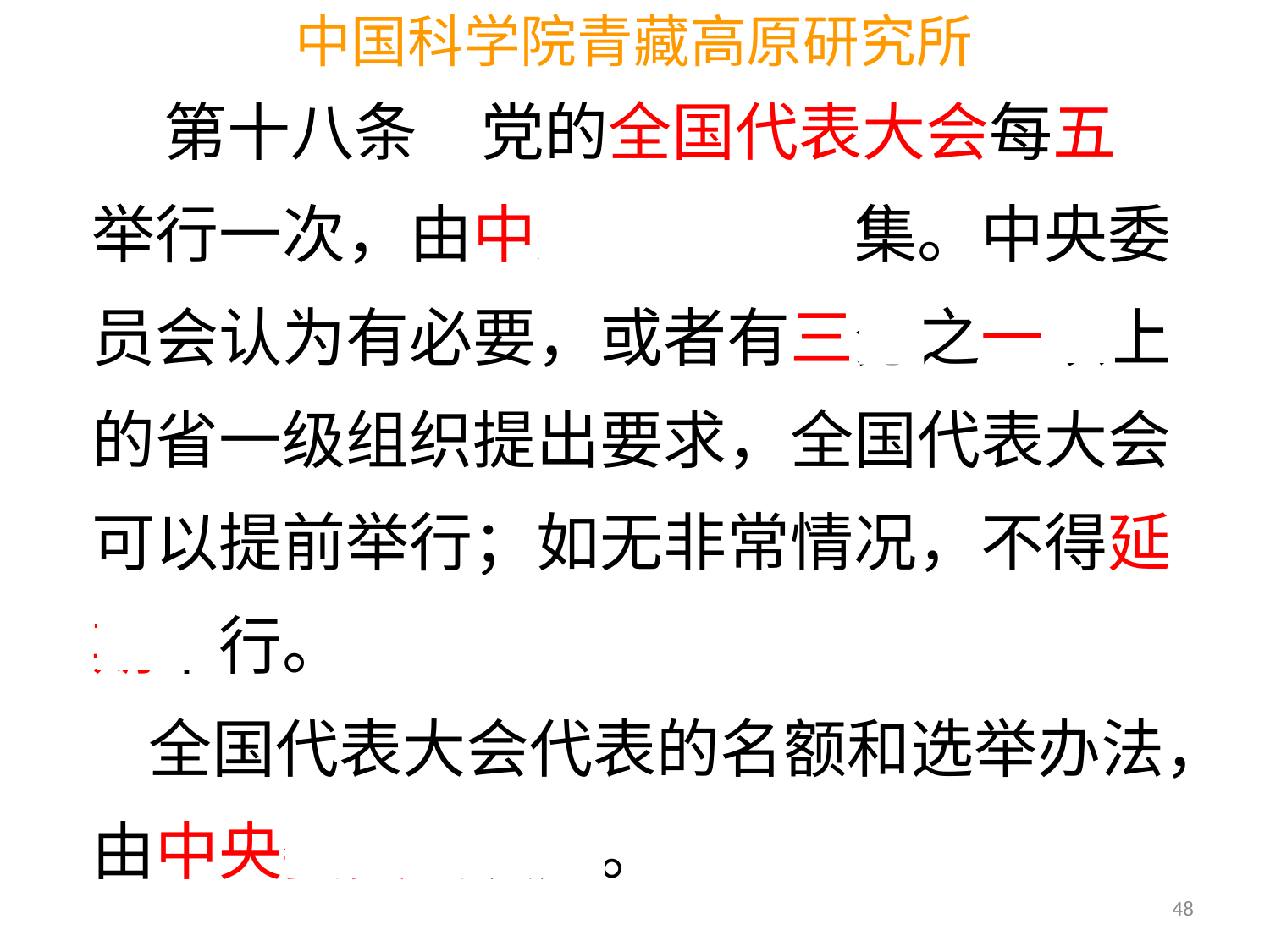

# 第十八条　党的全国代表大会每五年举行一次，由中央委员会召集。中央委员会认为有必要，或者有三分之一以上的省一级组织提出要求，全国代表大会可以提前举行；如无非常情况，不得延期举行。 全国代表大会代表的名额和选举办法，由中央委员会决定。

48